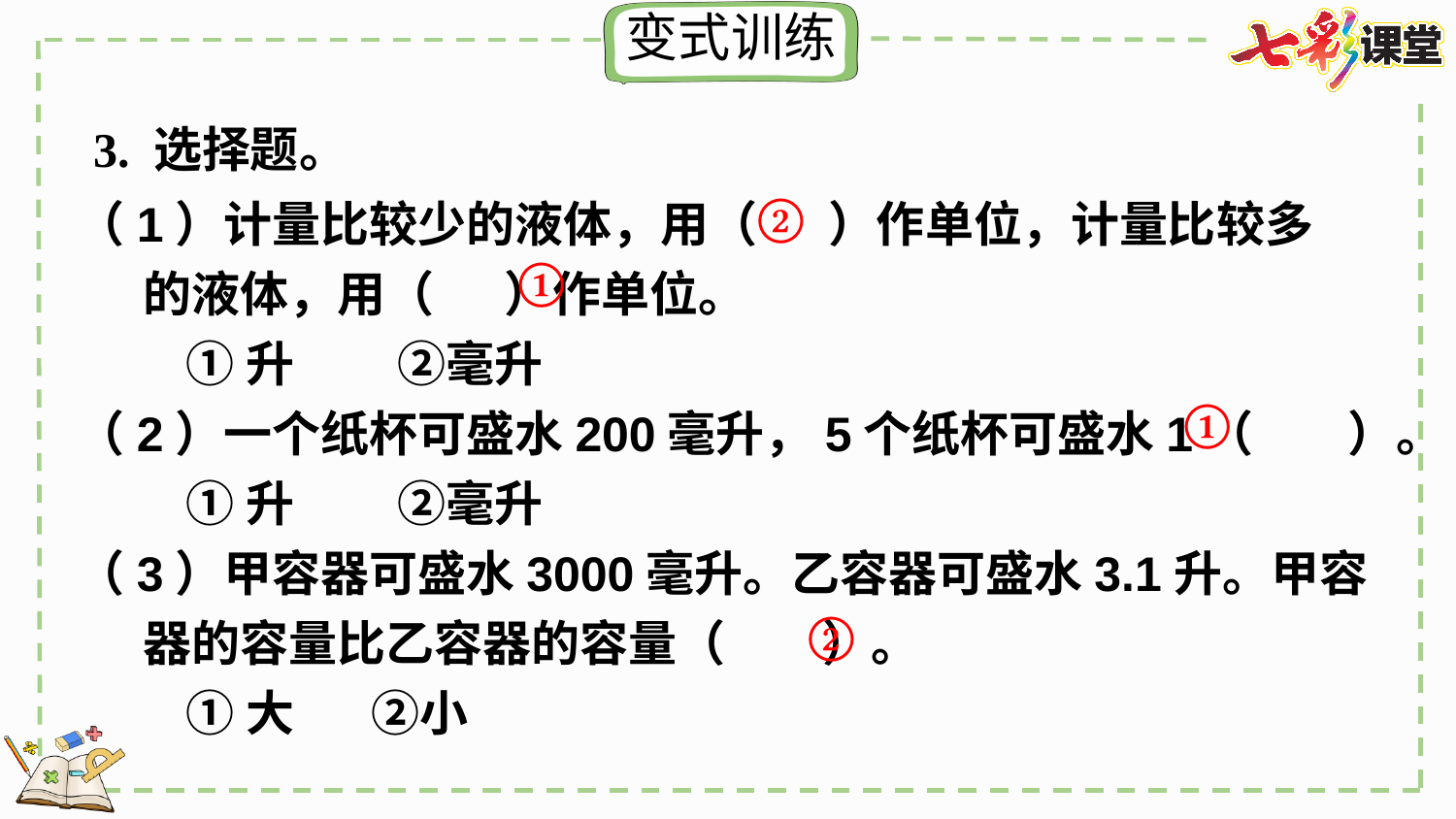

3. 选择题。
（1）计量比较少的液体，用（    ）作单位，计量比较多
     的液体，用（    ）作单位。
          ①升       ②毫升
（2）一个纸杯可盛水200毫升，5个纸杯可盛水1（     ）。
          ①升       ②毫升
（3）甲容器可盛水3000毫升。乙容器可盛水3.1升。甲容
     器的容量比乙容器的容量（    ）。
          ①大       ②小
②
①
①
②